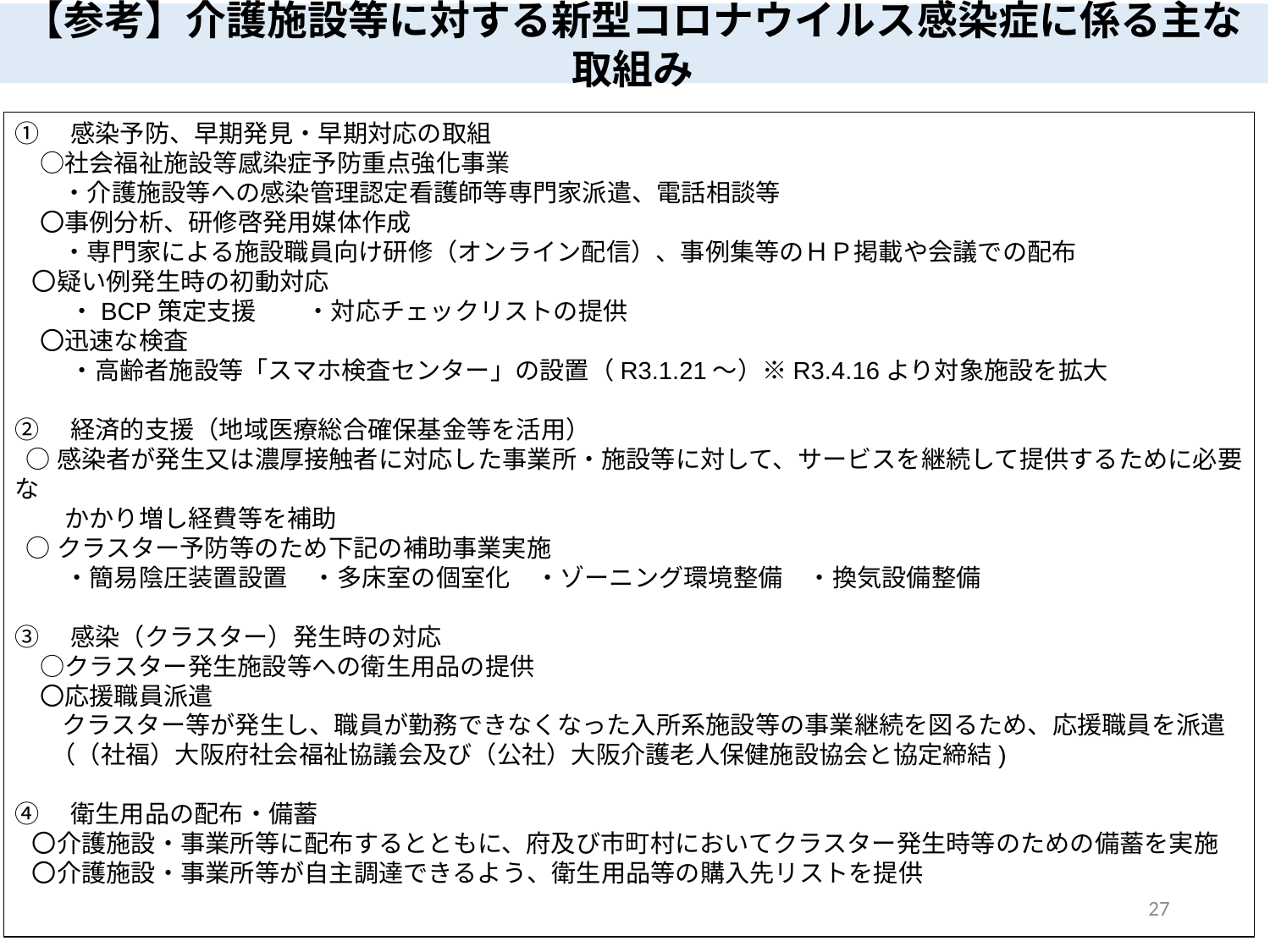

【参考】介護施設等に対する新型コロナウイルス感染症に係る主な取組み
①　感染予防、早期発見・早期対応の取組
　○社会福祉施設等感染症予防重点強化事業
  　 ・介護施設等への感染管理認定看護師等専門家派遣、電話相談等
　〇事例分析、研修啓発用媒体作成
 　  ・専門家による施設職員向け研修（オンライン配信）、事例集等のＨＰ掲載や会議での配布
  〇疑い例発生時の初動対応
　　 ・BCP策定支援　　・対応チェックリストの提供
　〇迅速な検査
　　 ・高齢者施設等「スマホ検査センター」の設置（R3.1.21～）※R3.4.16より対象施設を拡大

②　経済的支援（地域医療総合確保基金等を活用）
  ○感染者が発生又は濃厚接触者に対応した事業所・施設等に対して、サービスを継続して提供するために必要な
　　かかり増し経費等を補助
  ○クラスター予防等のため下記の補助事業実施
　　・簡易陰圧装置設置　・多床室の個室化　・ゾーニング環境整備　・換気設備整備

③　感染（クラスター）発生時の対応
　○クラスター発生施設等への衛生用品の提供
　〇応援職員派遣
  　 クラスター等が発生し、職員が勤務できなくなった入所系施設等の事業継続を図るため、応援職員を派遣
 　（（社福）大阪府社会福祉協議会及び（公社）大阪介護老人保健施設協会と協定締結)

④　衛生用品の配布・備蓄
  〇介護施設・事業所等に配布するとともに、府及び市町村においてクラスター発生時等のための備蓄を実施
  〇介護施設・事業所等が自主調達できるよう、衛生用品等の購入先リストを提供

27